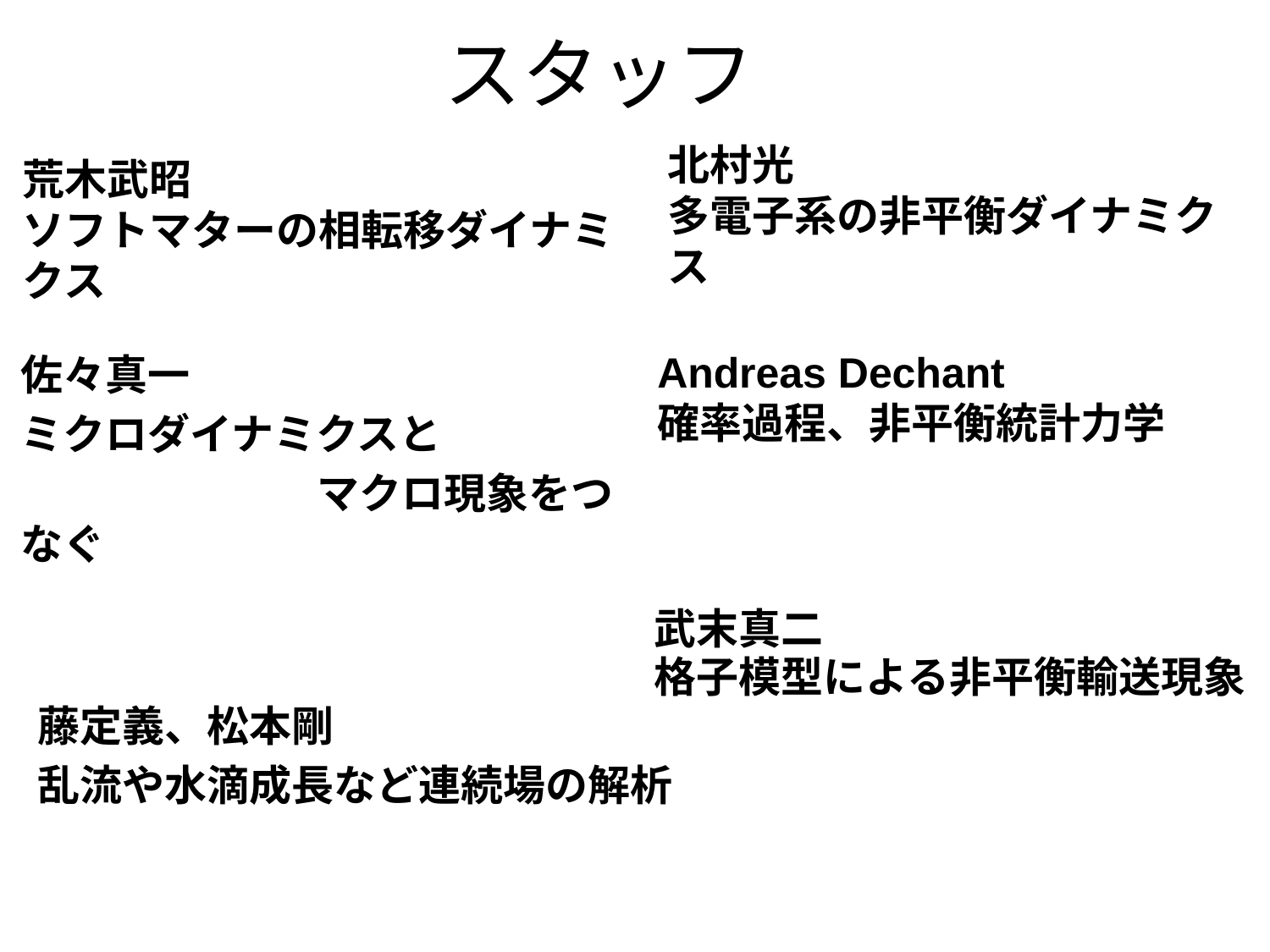

スタッフ
北村光
多電子系の非平衡ダイナミクス
荒木武昭
ソフトマターの相転移ダイナミクス
Andreas Dechant
確率過程、非平衡統計力学
佐々真一
ミクロダイナミクスと
　　　　　　　マクロ現象をつなぐ
武末真二
格子模型による非平衡輸送現象
藤定義、松本剛
乱流や水滴成長など連続場の解析